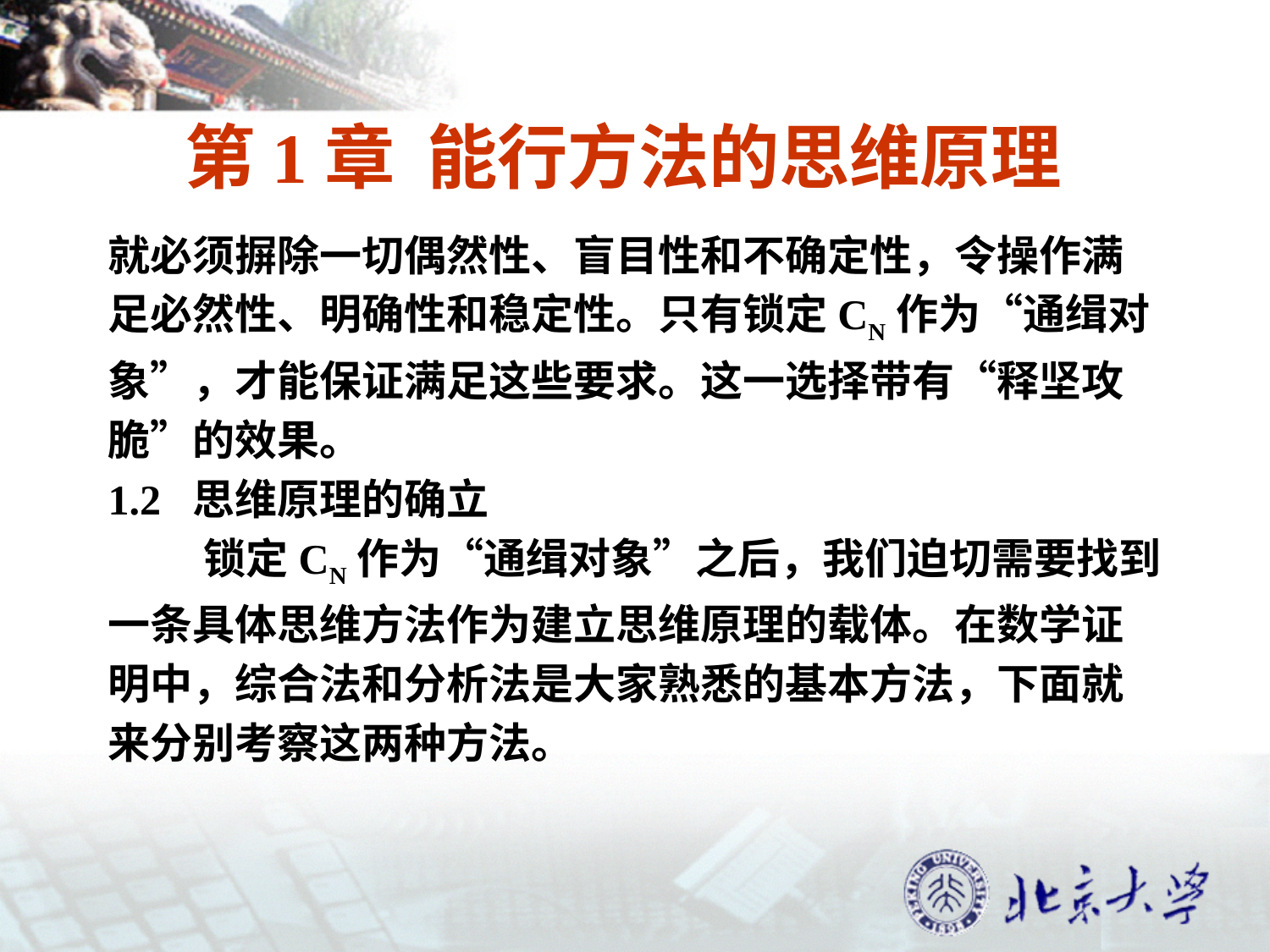

# 第1章  能行方法的思维原理
就必须摒除一切偶然性、盲目性和不确定性，令操作满
足必然性、明确性和稳定性。只有锁定CN作为“通缉对
象”，才能保证满足这些要求。这一选择带有“释坚攻
脆”的效果。
1.2  思维原理的确立
         锁定CN作为“通缉对象”之后，我们迫切需要找到
一条具体思维方法作为建立思维原理的载体。在数学证
明中，综合法和分析法是大家熟悉的基本方法，下面就
来分别考察这两种方法。